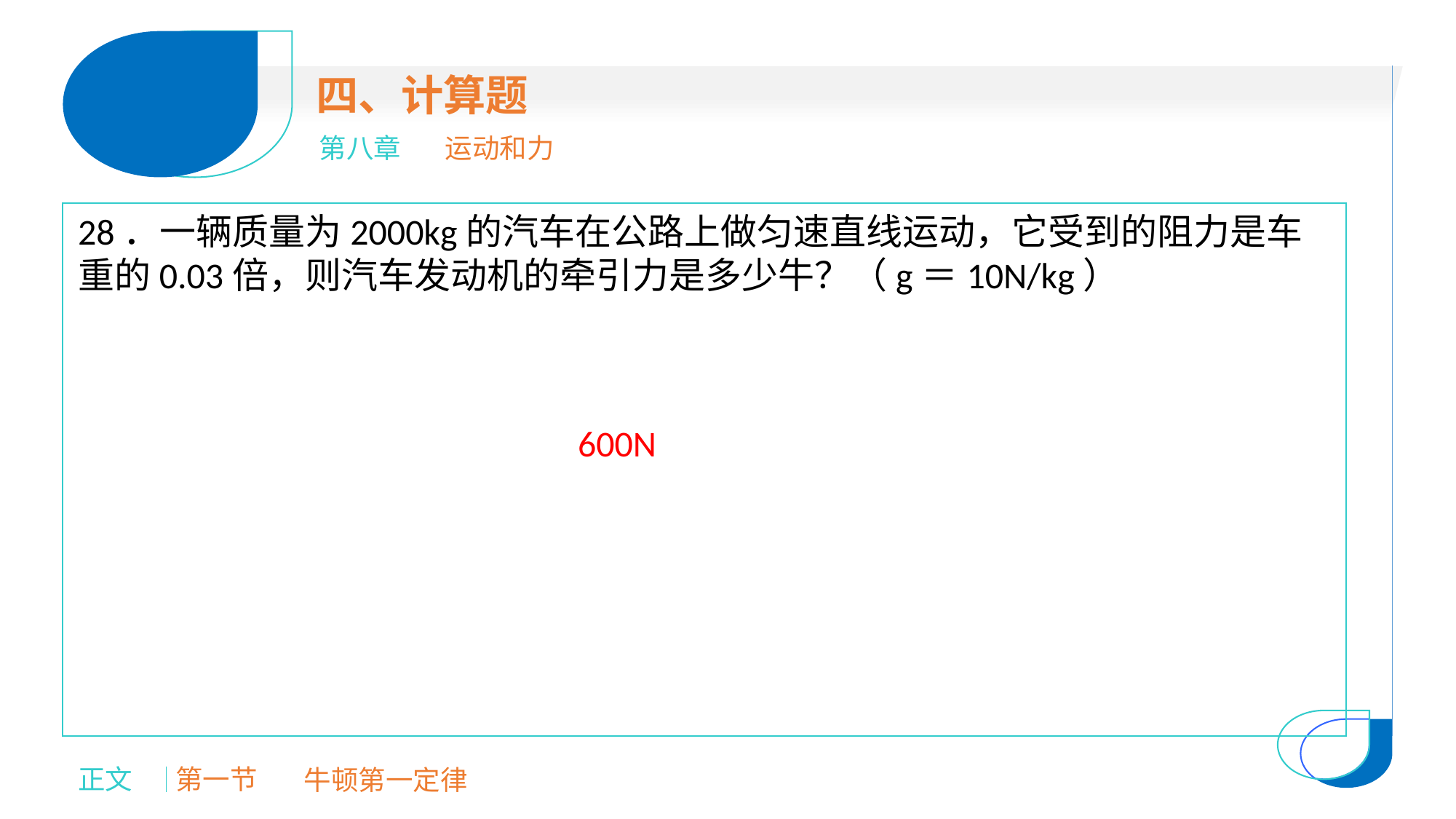

四、计算题

第八章
运动和力

28．一辆质量为2000kg的汽车在公路上做匀速直线运动，它受到的阻力是车重的0.03倍，则汽车发动机的牵引力是多少牛？（g＝10N/kg）
600N

正文
第一节
牛顿第一定律